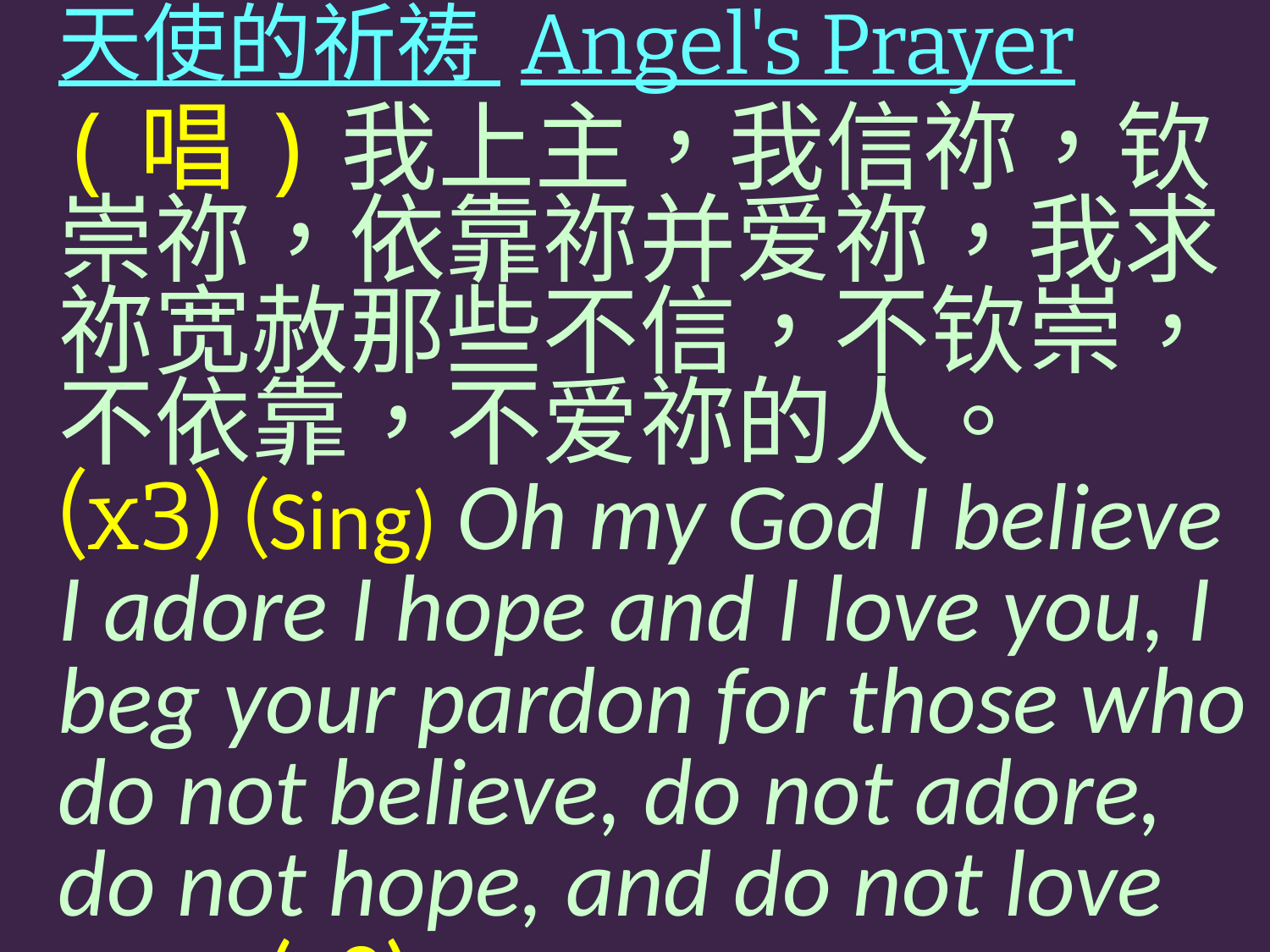

天使的祈祷 Angel's Prayer
(唱)我上主，我信祢，钦崇祢，依靠祢并爱祢，我求祢宽赦那些不信，不钦崇，不依靠，不爱祢的人。   (x3) (Sing) Oh my God I believe I adore I hope and I love you, I beg your pardon for those who do not believe, do not adore, do not hope, and do not love you.  (x3)